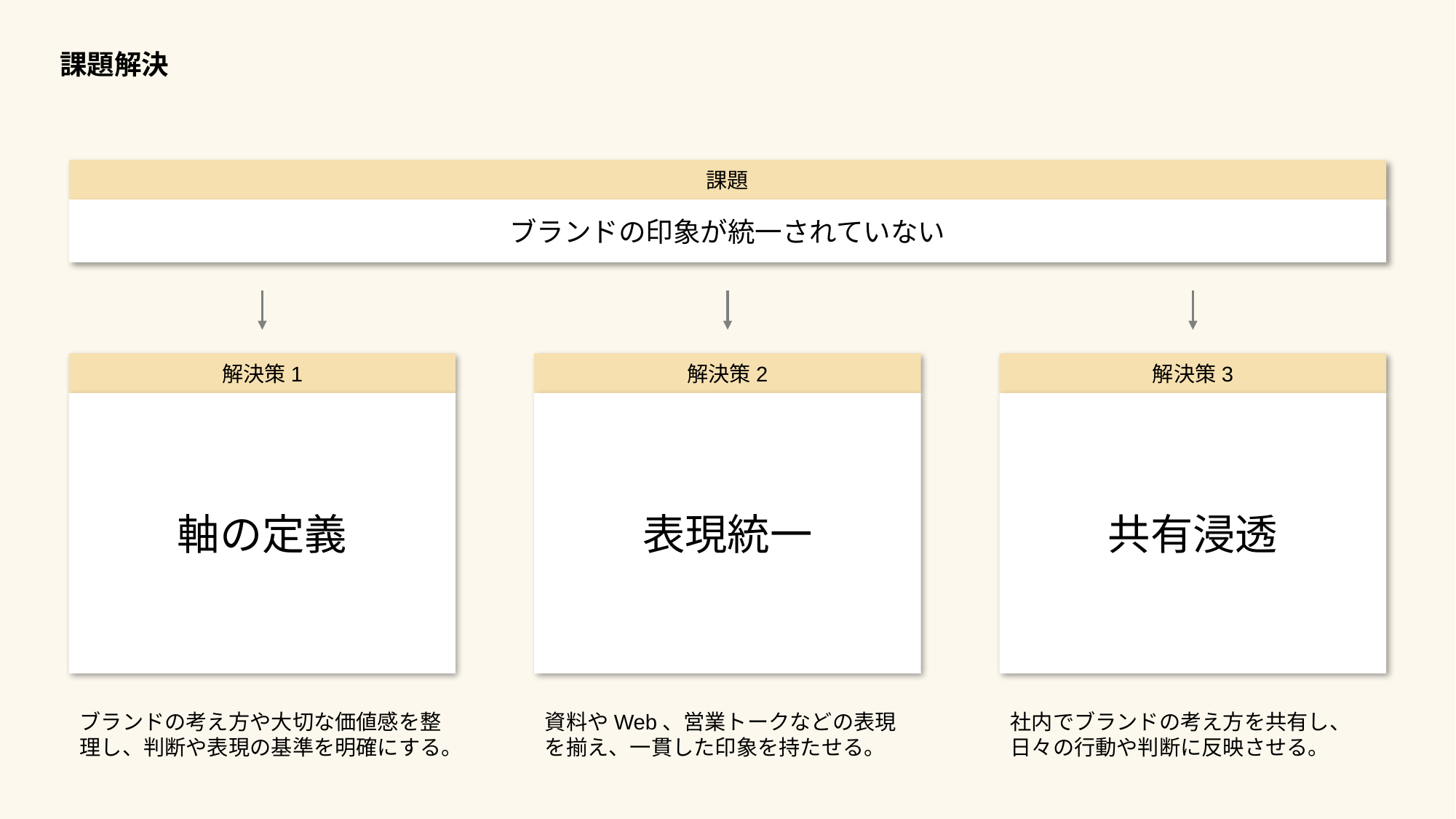

課題解決
課題
ブランドの印象が統一されていない
解決策1
解決策2
解決策3
軸の定義
表現統一
共有浸透
ブランドの考え方や大切な価値感を整理し、判断や表現の基準を明確にする。
資料やWeb、営業トークなどの表現を揃え、一貫した印象を持たせる。
社内でブランドの考え方を共有し、日々の行動や判断に反映させる。